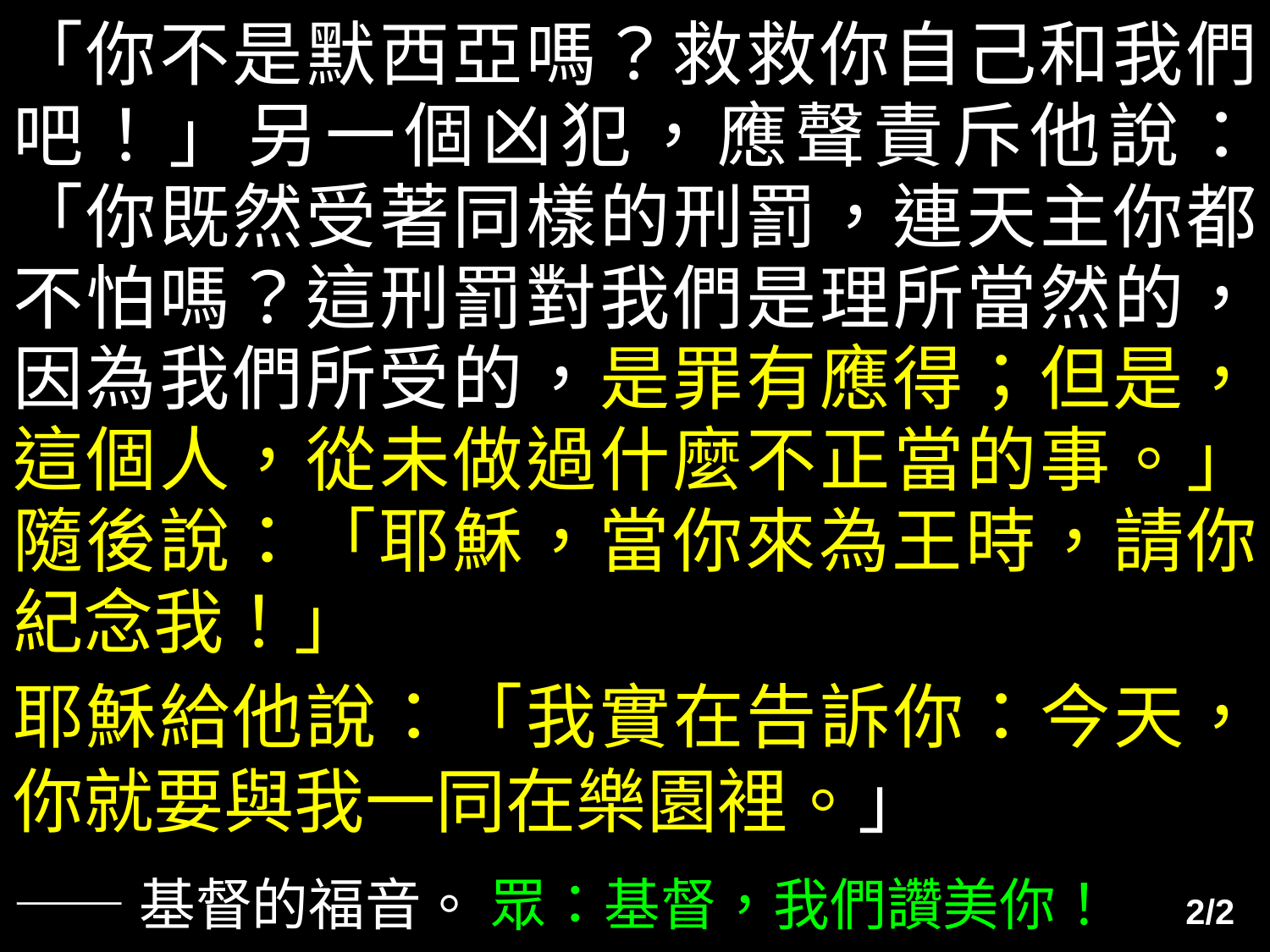

「你不是默西亞嗎？救救你自己和我們吧！」另一個凶犯，應聲責斥他說：「你既然受著同樣的刑罰，連天主你都不怕嗎？這刑罰對我們是理所當然的，因為我們所受的，是罪有應得；但是，這個人，從未做過什麼不正當的事。」隨後說：「耶穌，當你來為王時，請你紀念我！」
耶穌給他說：「我實在告訴你：今天，你就要與我一同在樂園裡。」
——基督的福音。 眾：基督，我們讚美你！

2/2